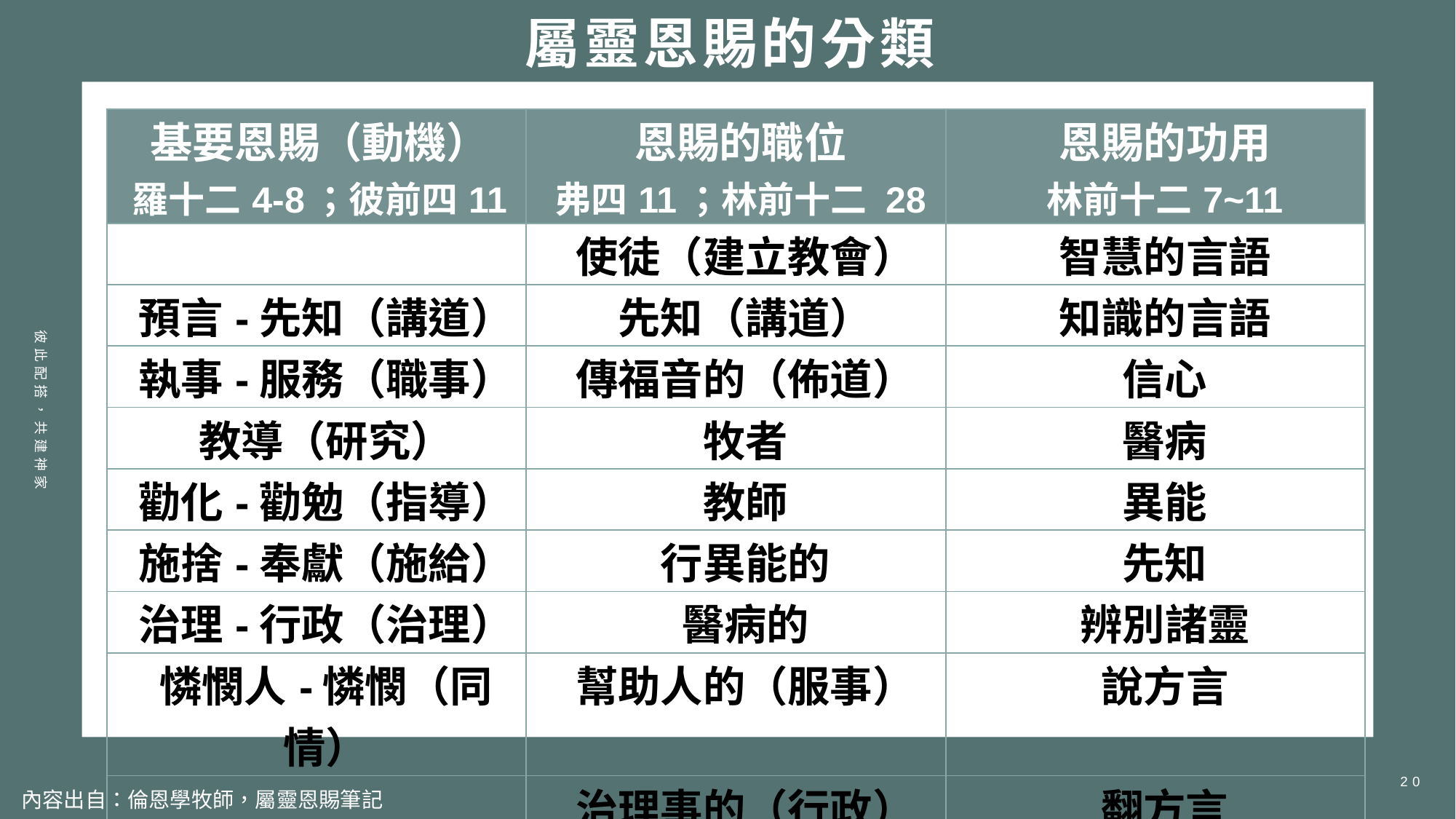

# 屬靈恩賜的分類
| 基要恩賜（動機） 羅十二4-8；彼前四11 | 恩賜的職位 弗四11；林前十二 28 | 恩賜的功用 林前十二7~11 |
| --- | --- | --- |
|  | 使徒（建立教會） | 智慧的言語 |
| 預言-先知（講道） | 先知（講道） | 知識的言語 |
| 執事-服務（職事） | 傳福音的（佈道） | 信心 |
| 教導（研究） | 牧者 | 醫病 |
| 勸化-勸勉（指導） | 教師 | 異能 |
| 施捨-奉獻（施給） | 行異能的 | 先知 |
| 治理-行政（治理） | 醫病的 | 辨別諸靈 |
| 憐憫人-憐憫（同情） | 幫助人的（服事） | 說方言 |
|  | 治理事的（行政） | 翻方言 |
|  | 說方言的 |  |
彼此配搭，共建神家
20
內容出自：倫恩學牧師，屬靈恩賜筆記